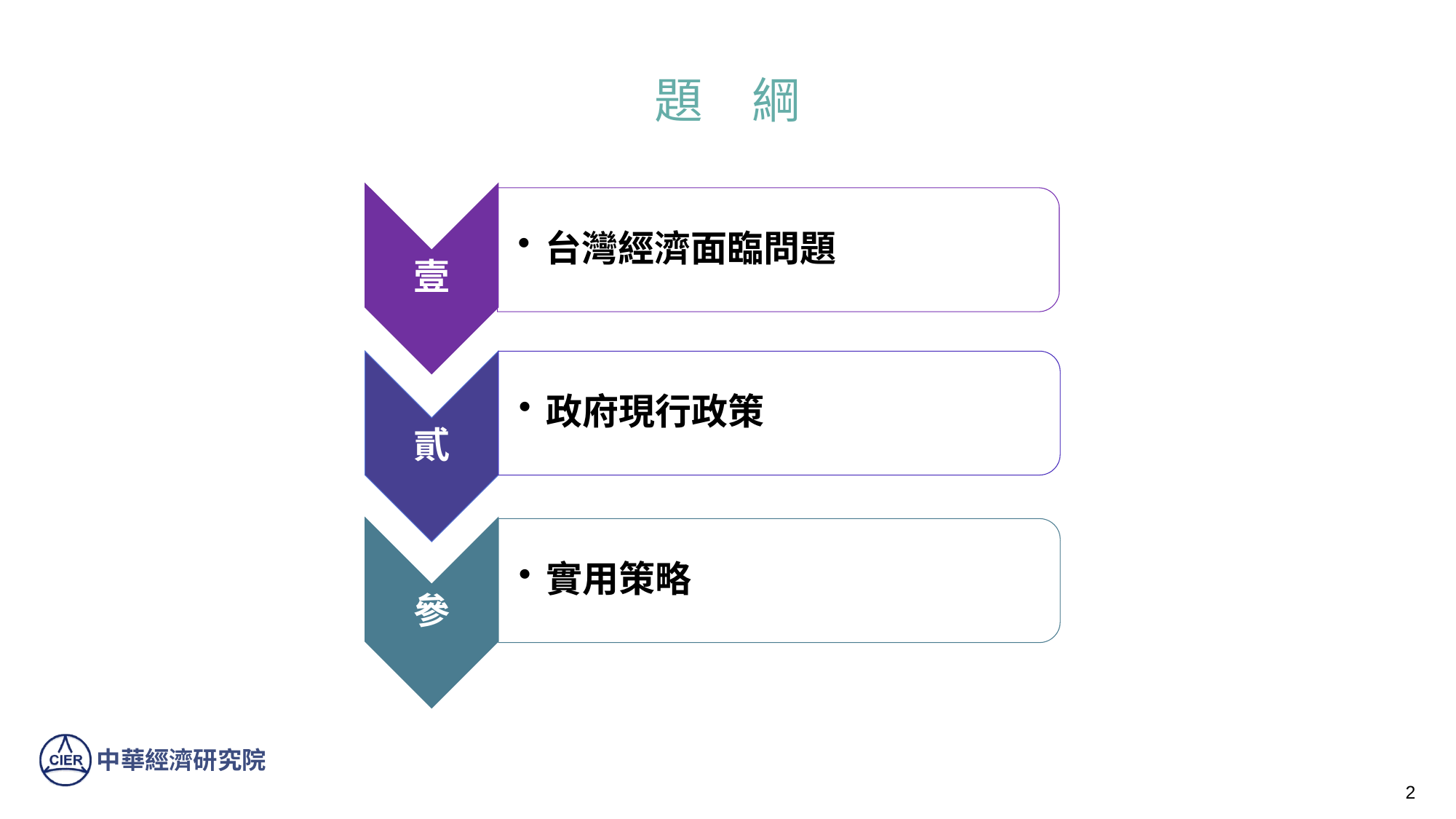

# 題　綱
壹
台灣經濟面臨問題
貳
政府現行政策
參
實用策略